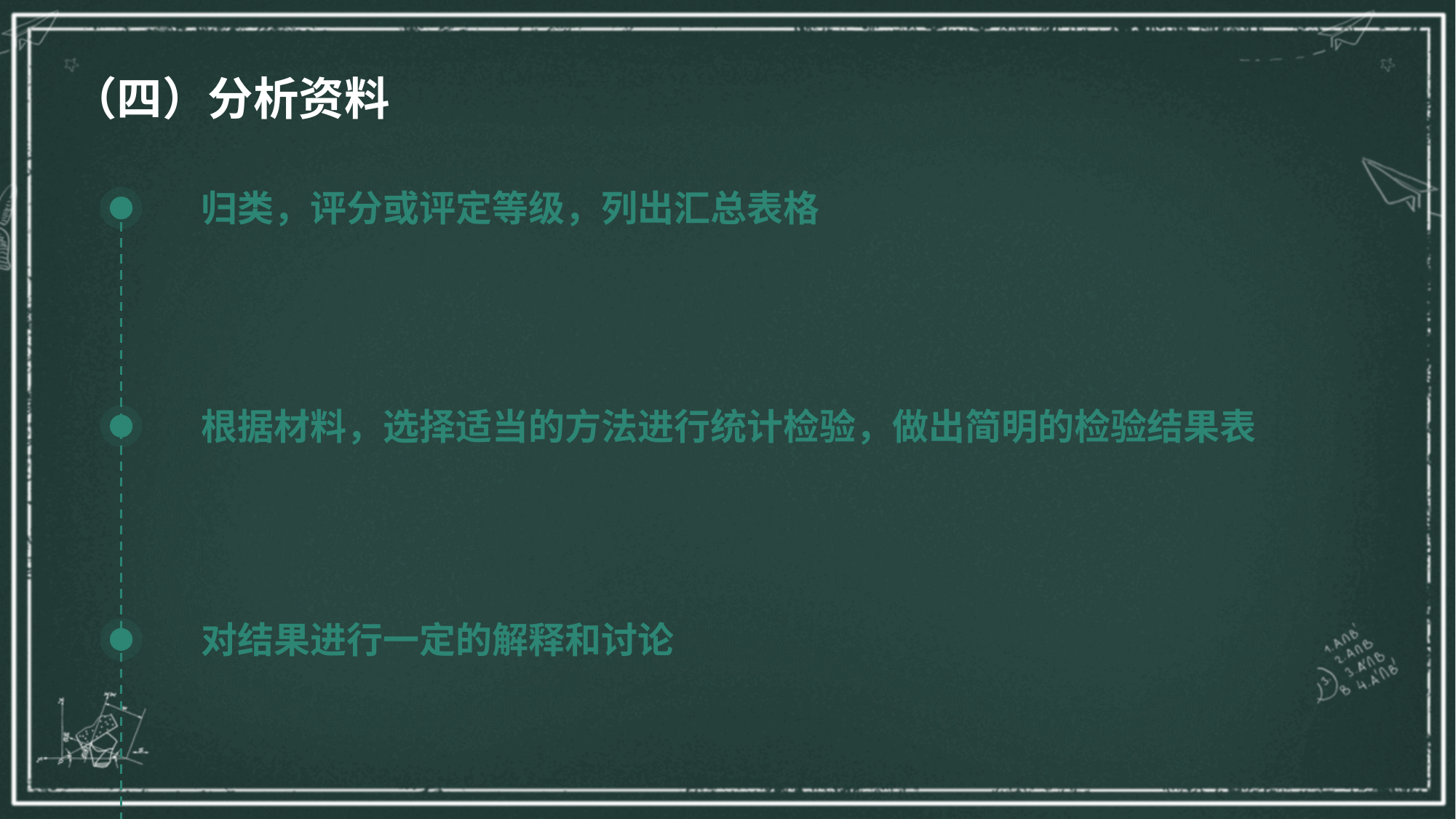

（四）分析资料
归类，评分或评定等级，列出汇总表格

根据材料，选择适当的方法进行统计检验，做出简明的检验结果表

对结果进行一定的解释和讨论